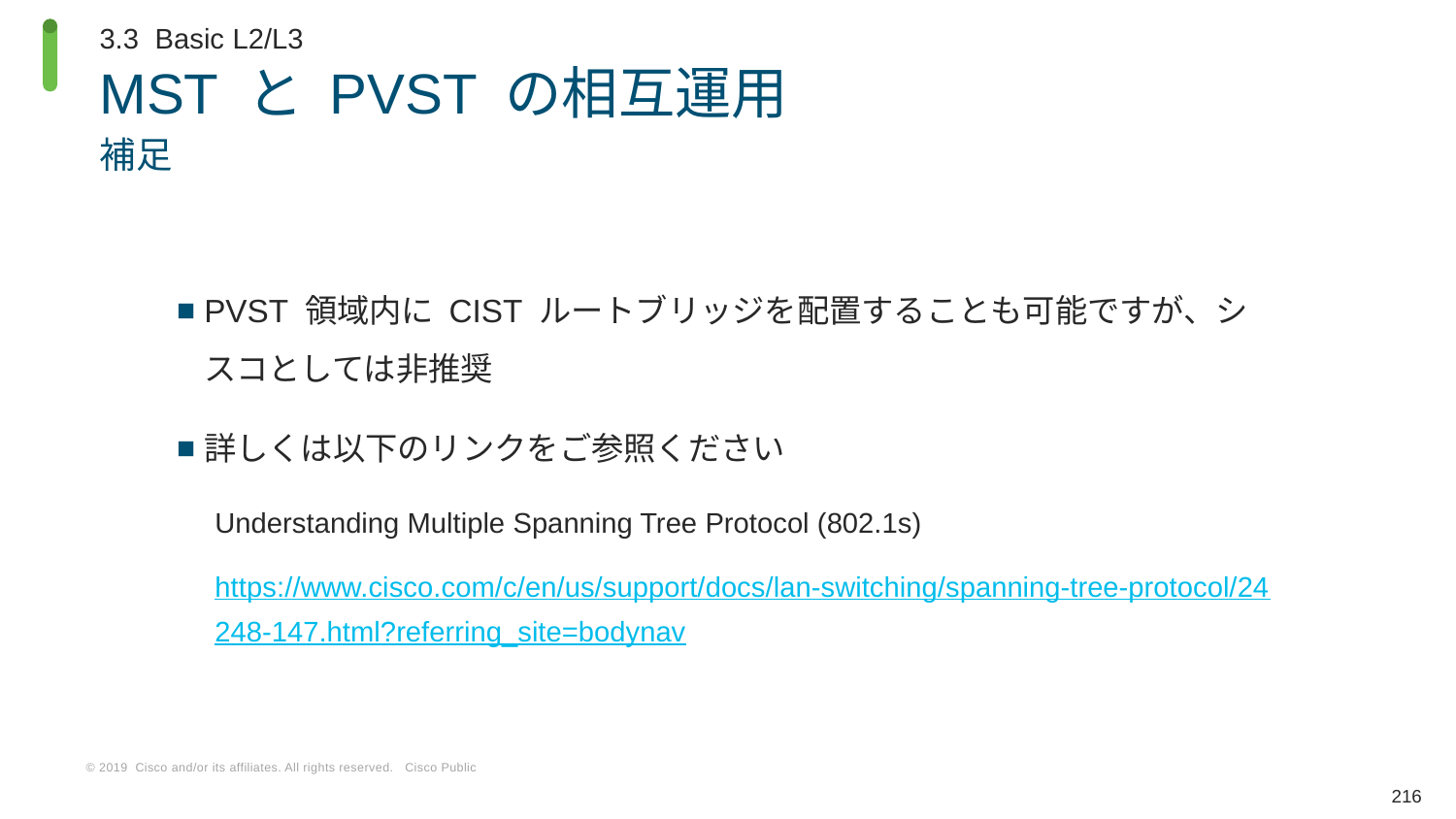

3.3  Basic L2/L3
# MST と PVST の相互運用
補足
PVST 領域内に CIST ルートブリッジを配置することも可能ですが、シスコとしては非推奨
詳しくは以下のリンクをご参照ください
Understanding Multiple Spanning Tree Protocol (802.1s)
https://www.cisco.com/c/en/us/support/docs/lan-switching/spanning-tree-protocol/24248-147.html?referring_site=bodynav

216